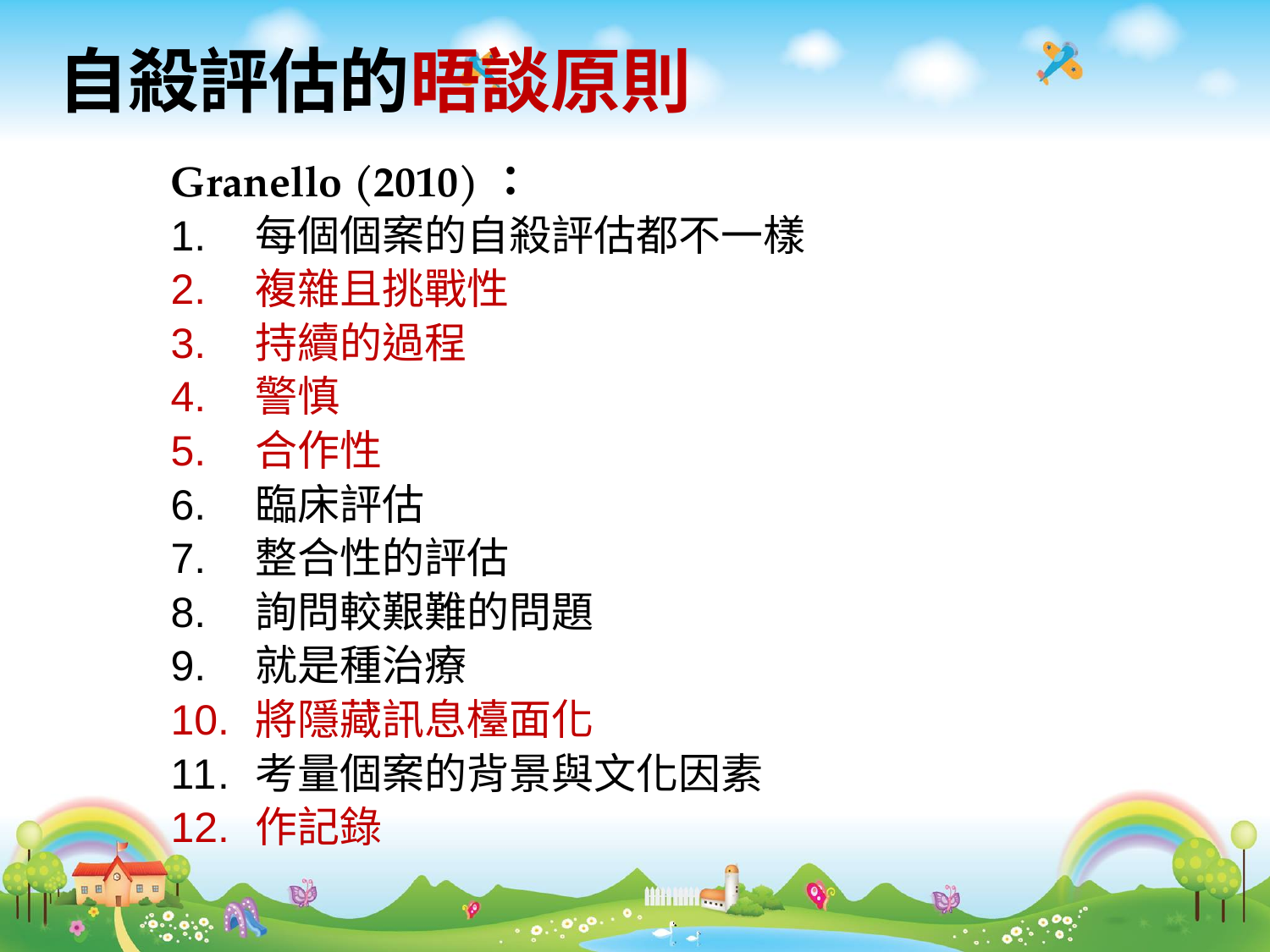

# 自殺評估的晤談原則
Granello (2010)：
每個個案的自殺評估都不一樣
複雜且挑戰性
持續的過程
警慎
合作性
臨床評估
整合性的評估
詢問較艱難的問題
就是種治療
將隱藏訊息檯面化
考量個案的背景與文化因素
作記錄